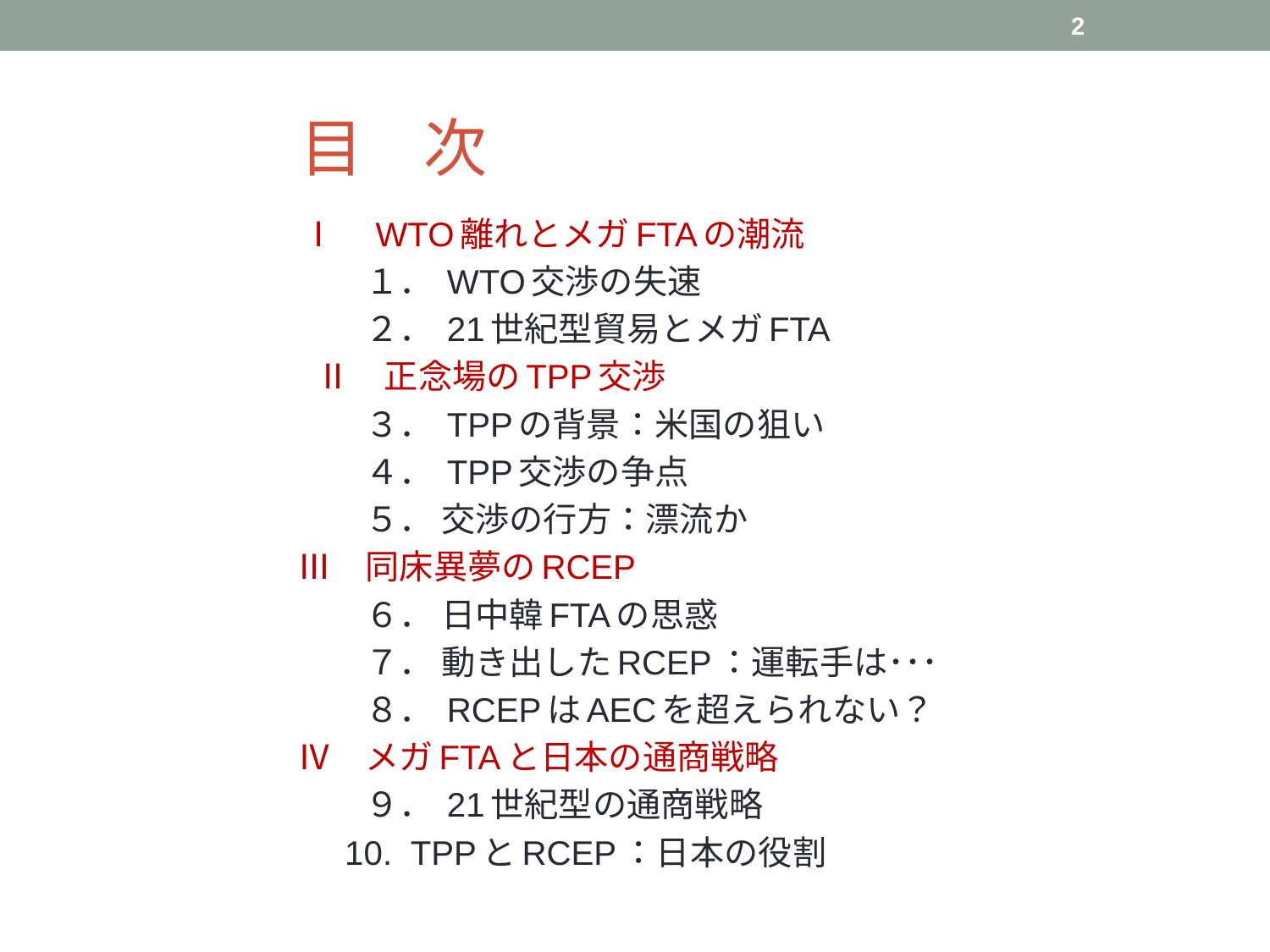

2
# 目　次
　　  　　　　　 Ⅰ　WTO離れとメガFTAの潮流
　　　　　 　　　 １． WTO交渉の失速
　　　　　　 　 　２． 21世紀型貿易とメガFTA
　　　　　　　Ⅱ　正念場のTPP交渉
　　　　　 　　　 ３． TPPの背景：米国の狙い
　　　　　　 　 　４． TPP交渉の争点
　　　　　　　 　 ５． 交渉の行方：漂流か
　　　　　　  Ⅲ　同床異夢のRCEP
　　　　　　　　  ６． 日中韓FTAの思惑
　　　　　　　　  ７． 動き出したRCEP：運転手は･･･
　　　　　　　 　 ８． RCEPはAECを超えられない？
　　　　　　  Ⅳ　メガFTAと日本の通商戦略
　　　　　 　　 　９． 21世紀型の通商戦略
　　　　 　　 　 10.  TPPとRCEP：日本の役割